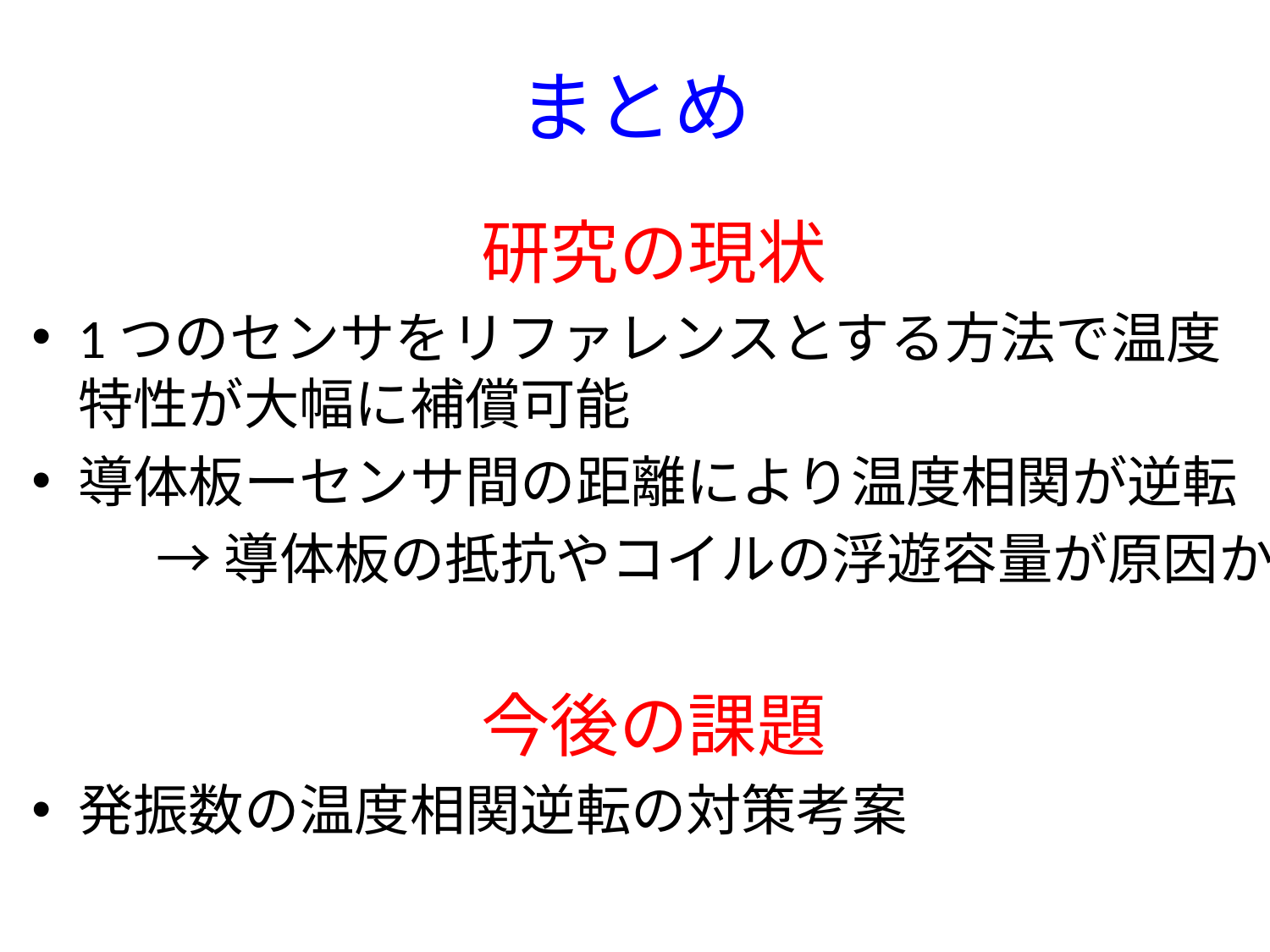

# まとめ
研究の現状
1つのセンサをリファレンスとする方法で温度特性が大幅に補償可能
導体板ーセンサ間の距離により温度相関が逆転
	→導体板の抵抗やコイルの浮遊容量が原因か

今後の課題
発振数の温度相関逆転の対策考案